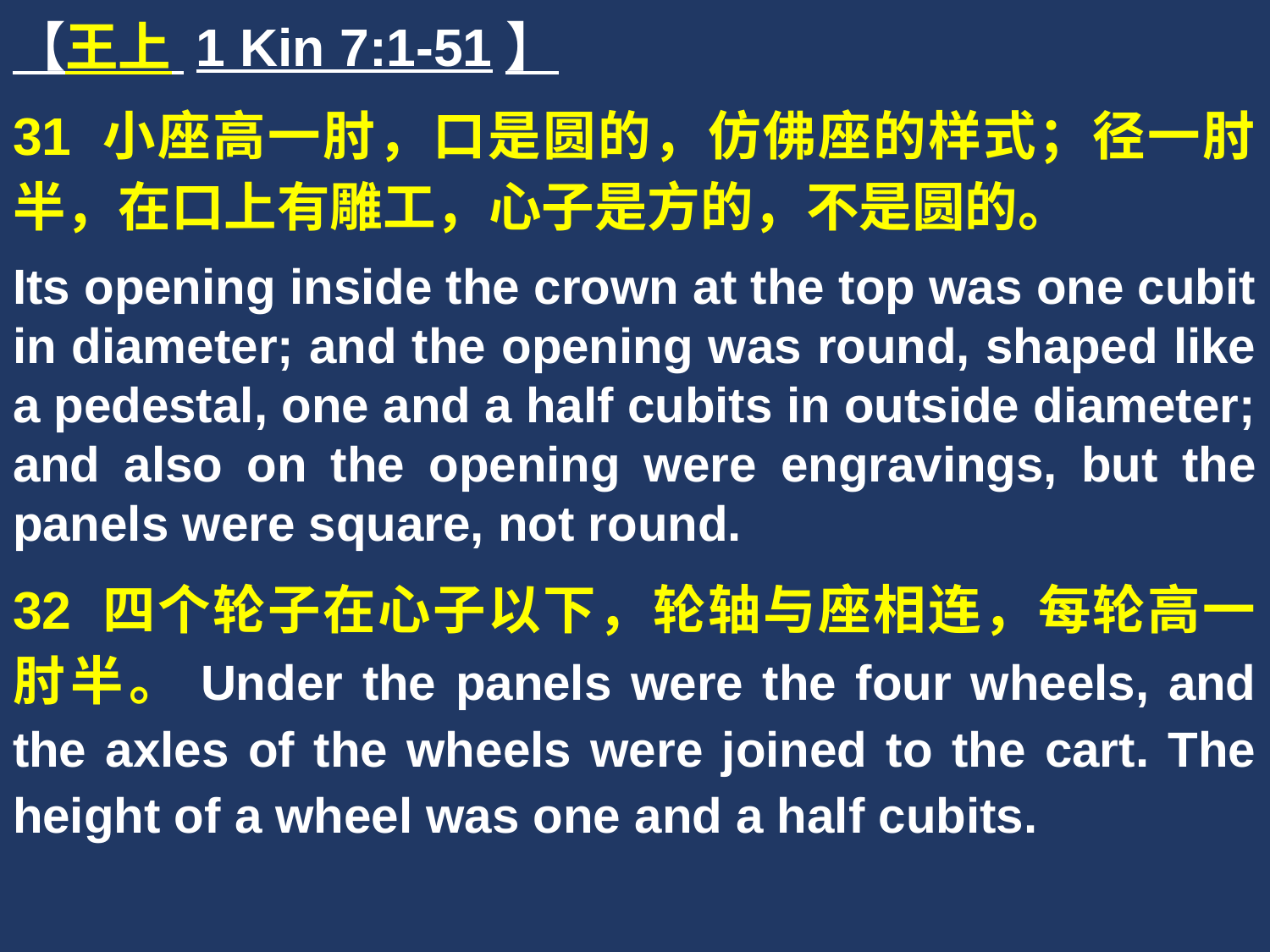

【王上 1 Kin 7:1-51】
31 小座高一肘，口是圆的，仿佛座的样式；径一肘半，在口上有雕工，心子是方的，不是圆的。
Its opening inside the crown at the top was one cubit in diameter; and the opening was round, shaped like a pedestal, one and a half cubits in outside diameter; and also on the opening were engravings, but the panels were square, not round.
32 四个轮子在心子以下，轮轴与座相连，每轮高一肘半。Under the panels were the four wheels, and the axles of the wheels were joined to the cart. The height of a wheel was one and a half cubits.